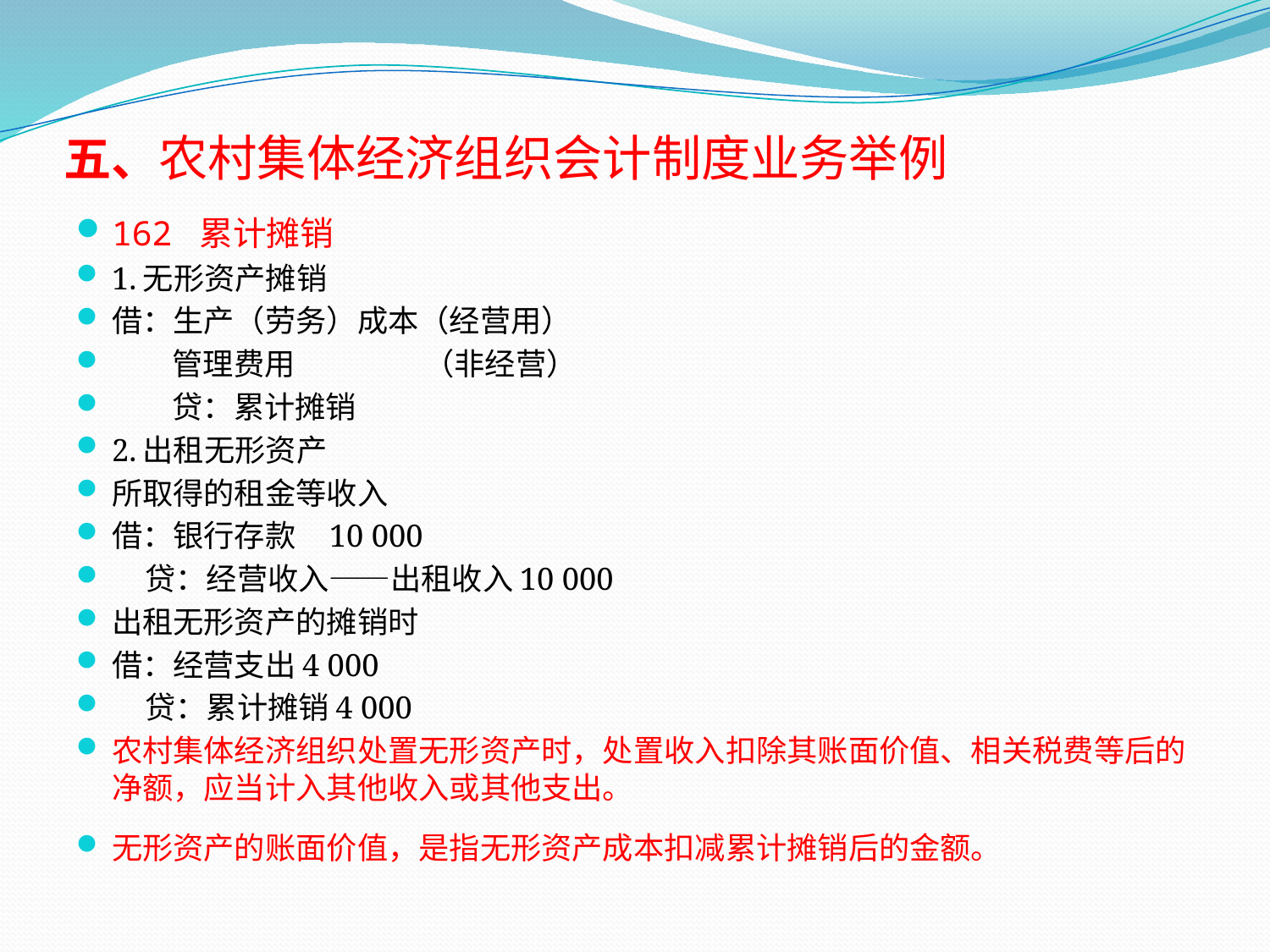

# 五、农村集体经济组织会计制度业务举例
162 累计摊销
1.无形资产摊销
借：生产（劳务）成本（经营用）
        管理费用                   （非经营）
        贷：累计摊销
2.出租无形资产
所取得的租金等收入
借：银行存款    10 000
    贷：经营收入——出租收入10 000
出租无形资产的摊销时
借：经营支出4 000
    贷：累计摊销4 000
农村集体经济组织处置无形资产时，处置收入扣除其账面价值、相关税费等后的净额，应当计入其他收入或其他支出。
无形资产的账面价值，是指无形资产成本扣减累计摊销后的金额。